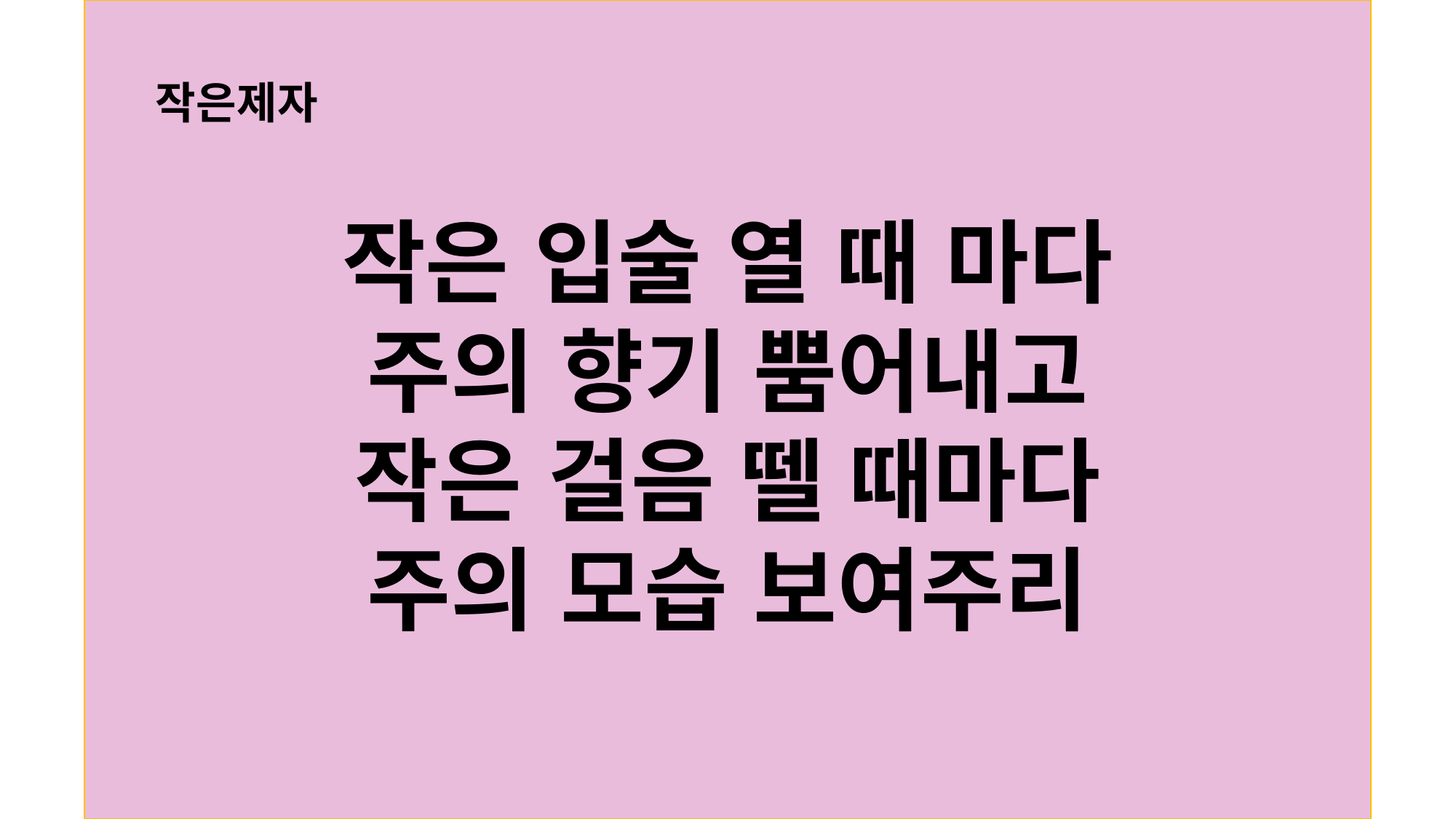

작은제자
작은 입술 열 때 마다
주의 향기 뿜어내고
작은 걸음 뗄 때마다
주의 모습 보여주리